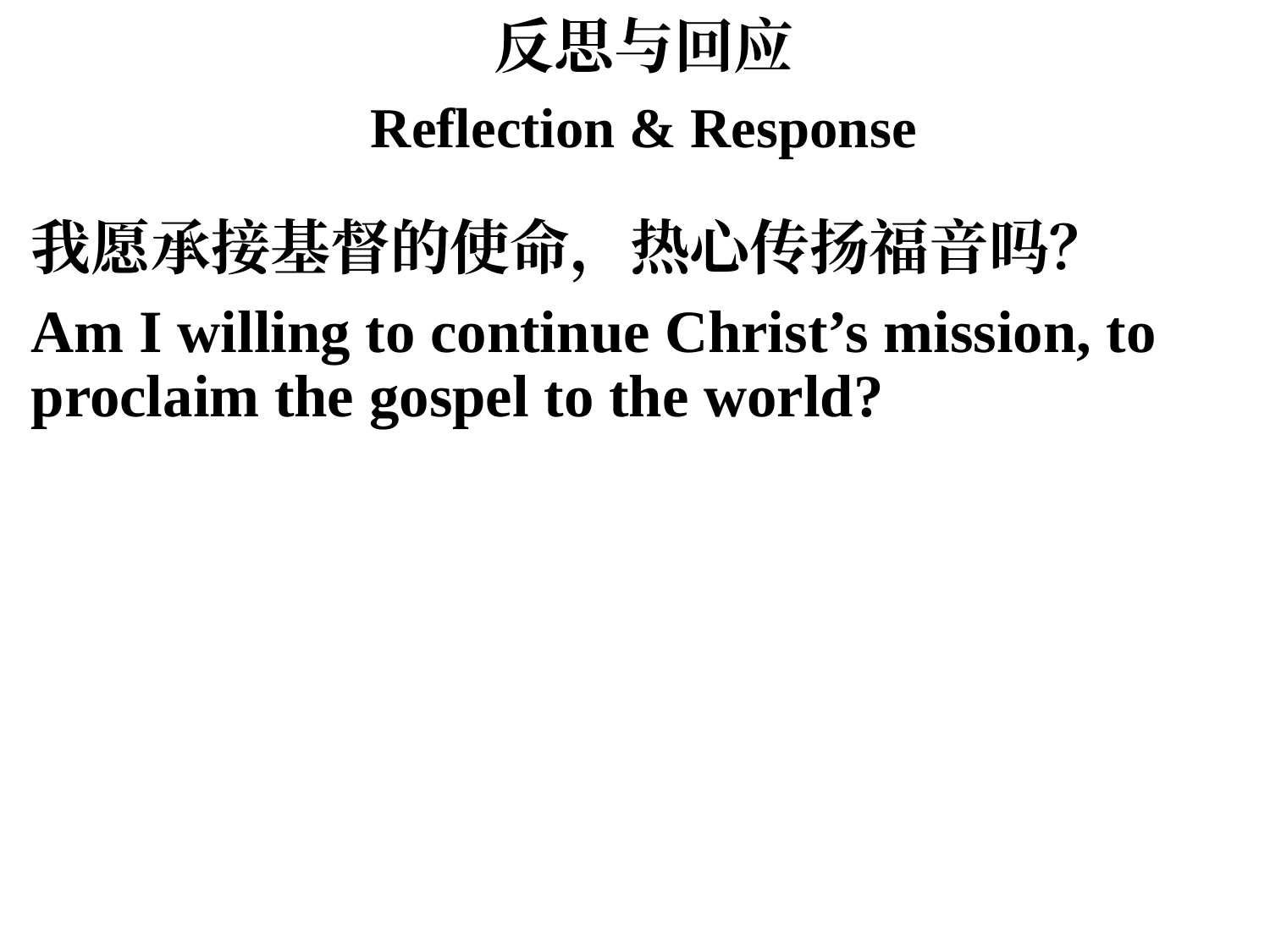

反思与回应
Reflection & Response

我愿承接基督的使命，热心传扬福音吗？
Am I willing to continue Christ’s mission, to proclaim the gospel to the world?